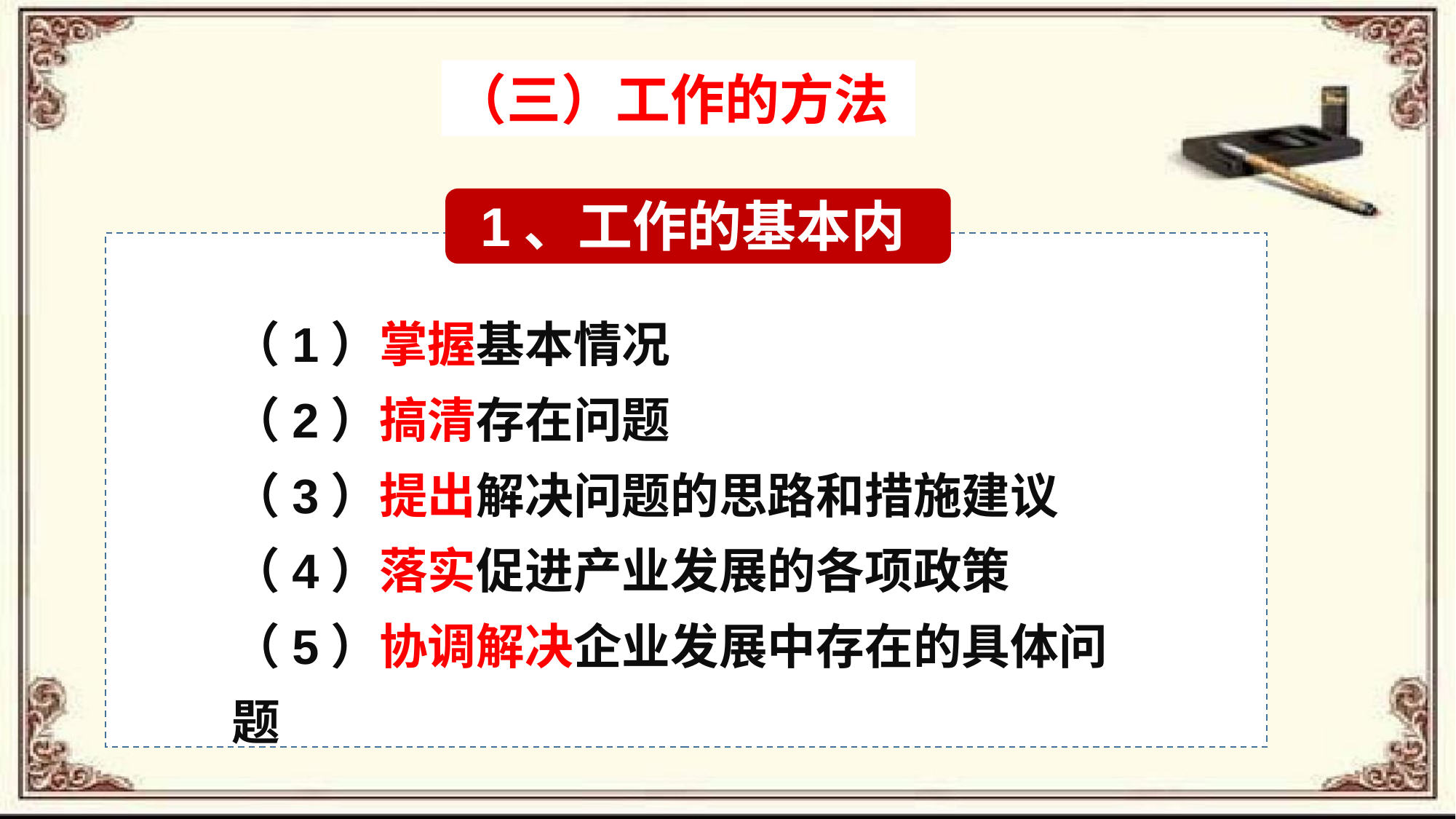

（三）工作的方法
1、工作的基本内容

（1）掌握基本情况
（2）搞清存在问题
（3）提出解决问题的思路和措施建议
（4）落实促进产业发展的各项政策
（5）协调解决企业发展中存在的具体问题